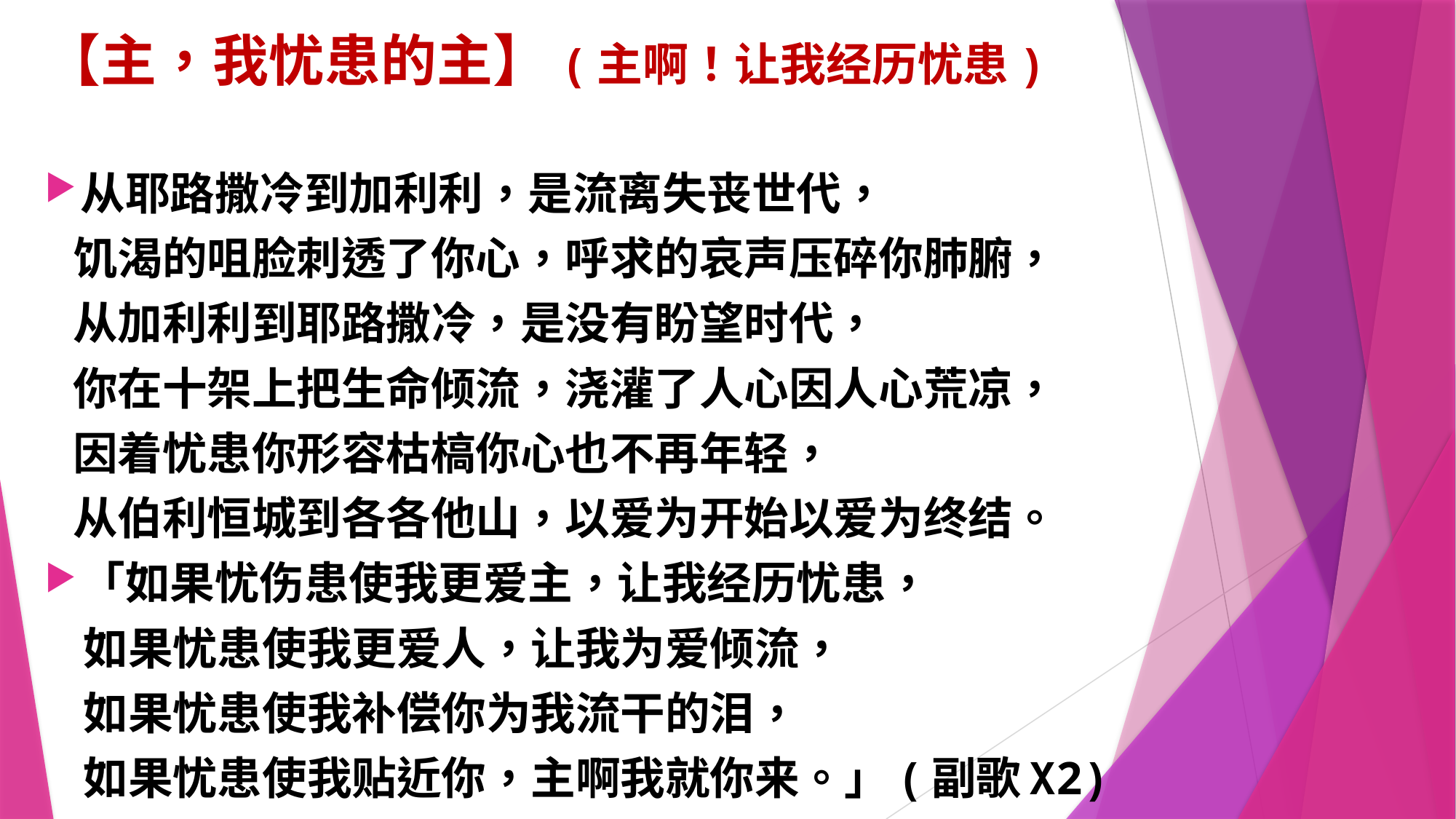

# 【主，我忧患的主】(主啊！让我经历忧患)
从耶路撒冷到加利利，是流离失丧世代，
  饥渴的咀脸刺透了你心，呼求的哀声压碎你肺腑，
  从加利利到耶路撒冷，是没有盼望时代，
  你在十架上把生命倾流，浇灌了人心因人心荒凉，
  因着忧患你形容枯槁你心也不再年轻，
  从伯利恒城到各各他山，以爱为开始以爱为终结。
「如果忧伤患使我更爱主，让我经历忧患，
   如果忧患使我更爱人，让我为爱倾流，
   如果忧患使我补偿你为我流干的泪，
   如果忧患使我贴近你，主啊我就你来。」(副歌X2)